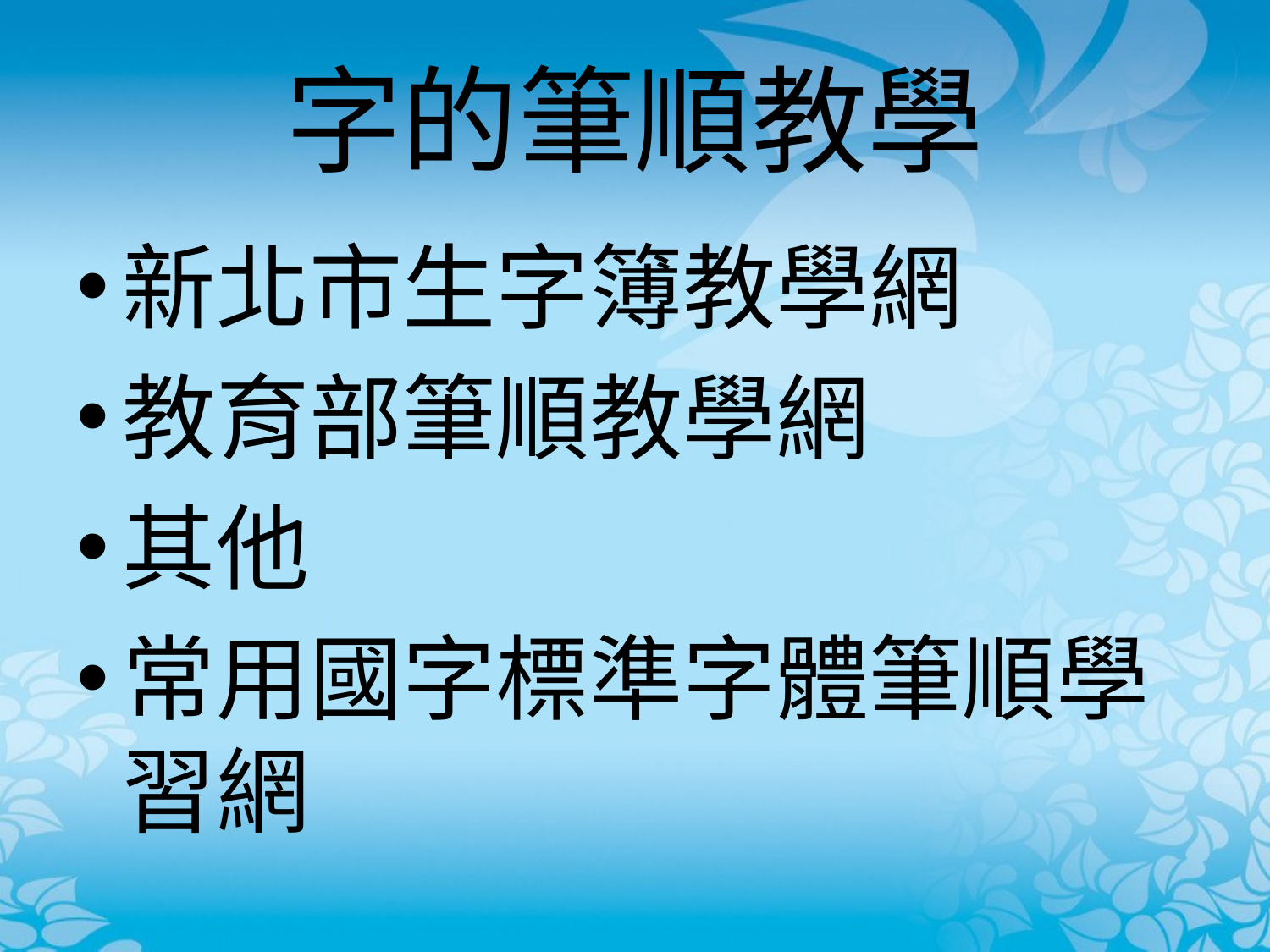

# 字的筆順教學
新北市生字簿教學網
教育部筆順教學網
其他
常用國字標準字體筆順學習網